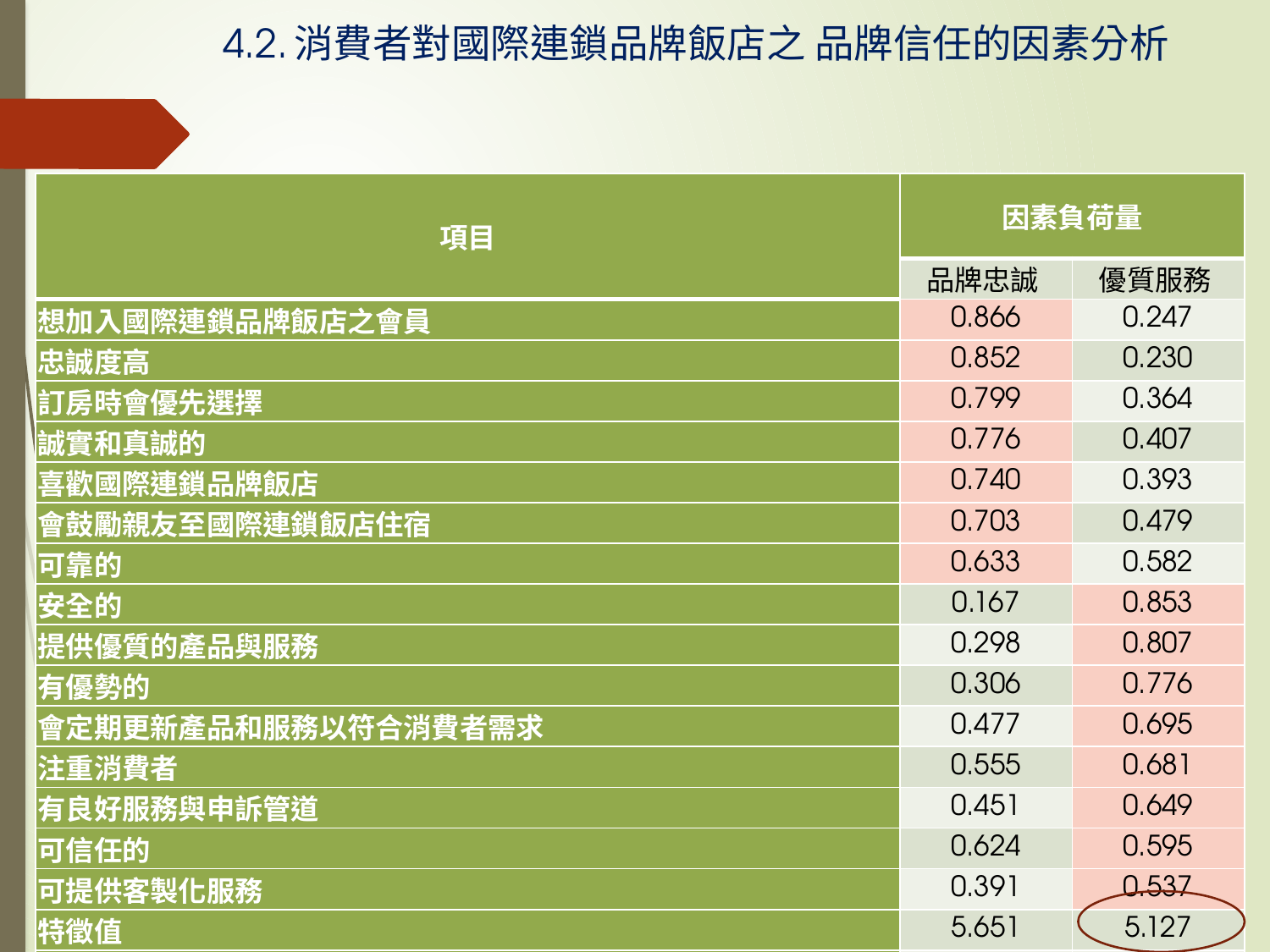

# 4.2.消費者對國際連鎖品牌飯店之 品牌信任的因素分析
| 項目 | 因素負荷量 |  |
| --- | --- | --- |
|  | 品牌忠誠 | 優質服務 |
| 想加入國際連鎖品牌飯店之會員 | 0.866 | 0.247 |
| 忠誠度高 | 0.852 | 0.230 |
| 訂房時會優先選擇 | 0.799 | 0.364 |
| 誠實和真誠的 | 0.776 | 0.407 |
| 喜歡國際連鎖品牌飯店 | 0.740 | 0.393 |
| 會鼓勵親友至國際連鎖飯店住宿 | 0.703 | 0.479 |
| 可靠的 | 0.633 | 0.582 |
| 安全的 | 0.167 | 0.853 |
| 提供優質的產品與服務 | 0.298 | 0.807 |
| 有優勢的 | 0.306 | 0.776 |
| 會定期更新產品和服務以符合消費者需求 | 0.477 | 0.695 |
| 注重消費者 | 0.555 | 0.681 |
| 有良好服務與申訴管道 | 0.451 | 0.649 |
| 可信任的 | 0.624 | 0.595 |
| 可提供客製化服務 | 0.391 | 0.537 |
| 特徵值 | 5.651 | 5.127 |
| Cronbach’s alpha | 0.940 | 0.924 |
| 解釋變異量(%) | 37.674 | 34.179 |
| 累積解釋變異量(%) | 37.674 | 71.854 |